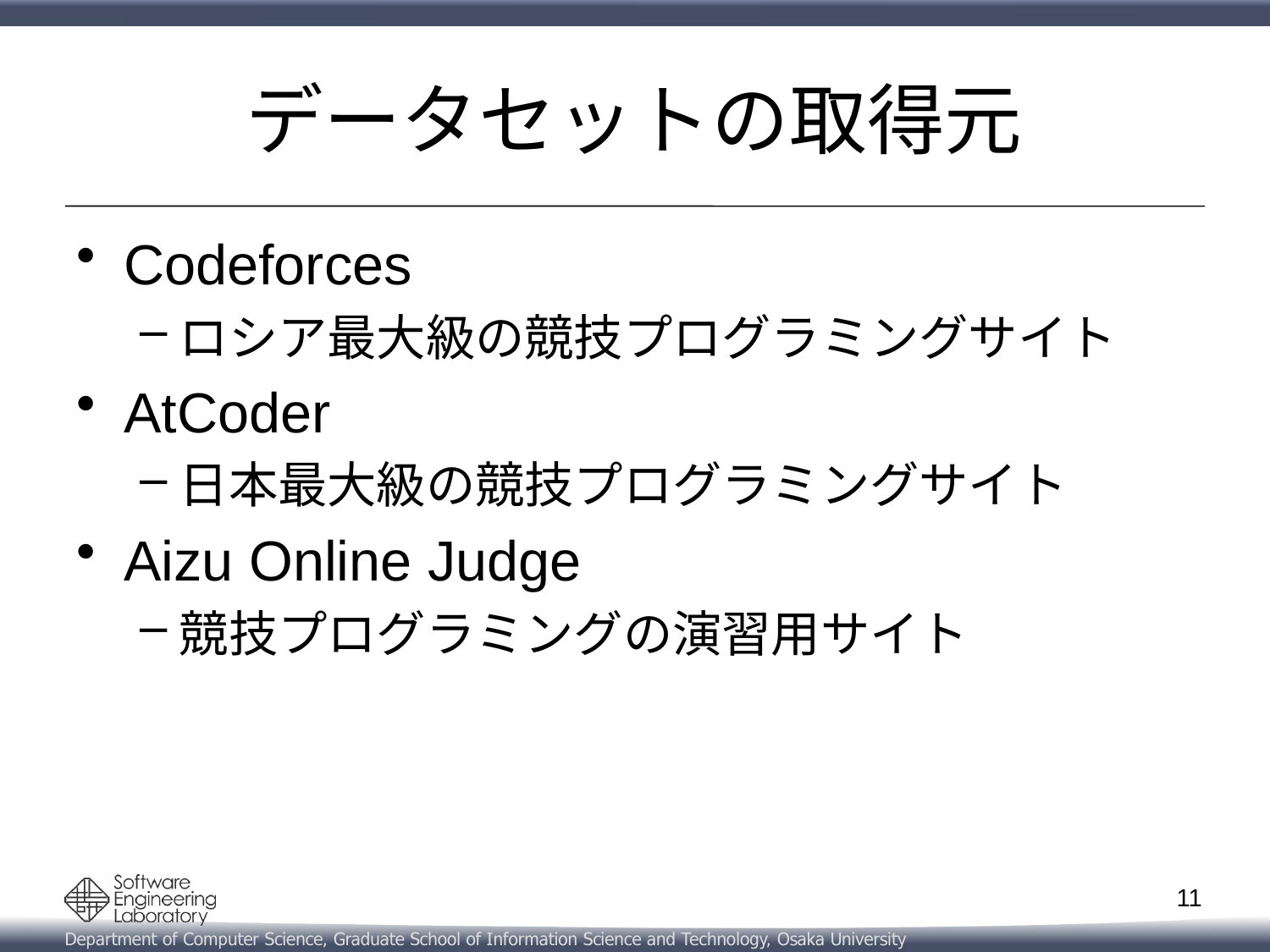

# データセットの取得元
Codeforces
ロシア最大級の競技プログラミングサイト
AtCoder
日本最大級の競技プログラミングサイト
Aizu Online Judge
競技プログラミングの演習用サイト
11